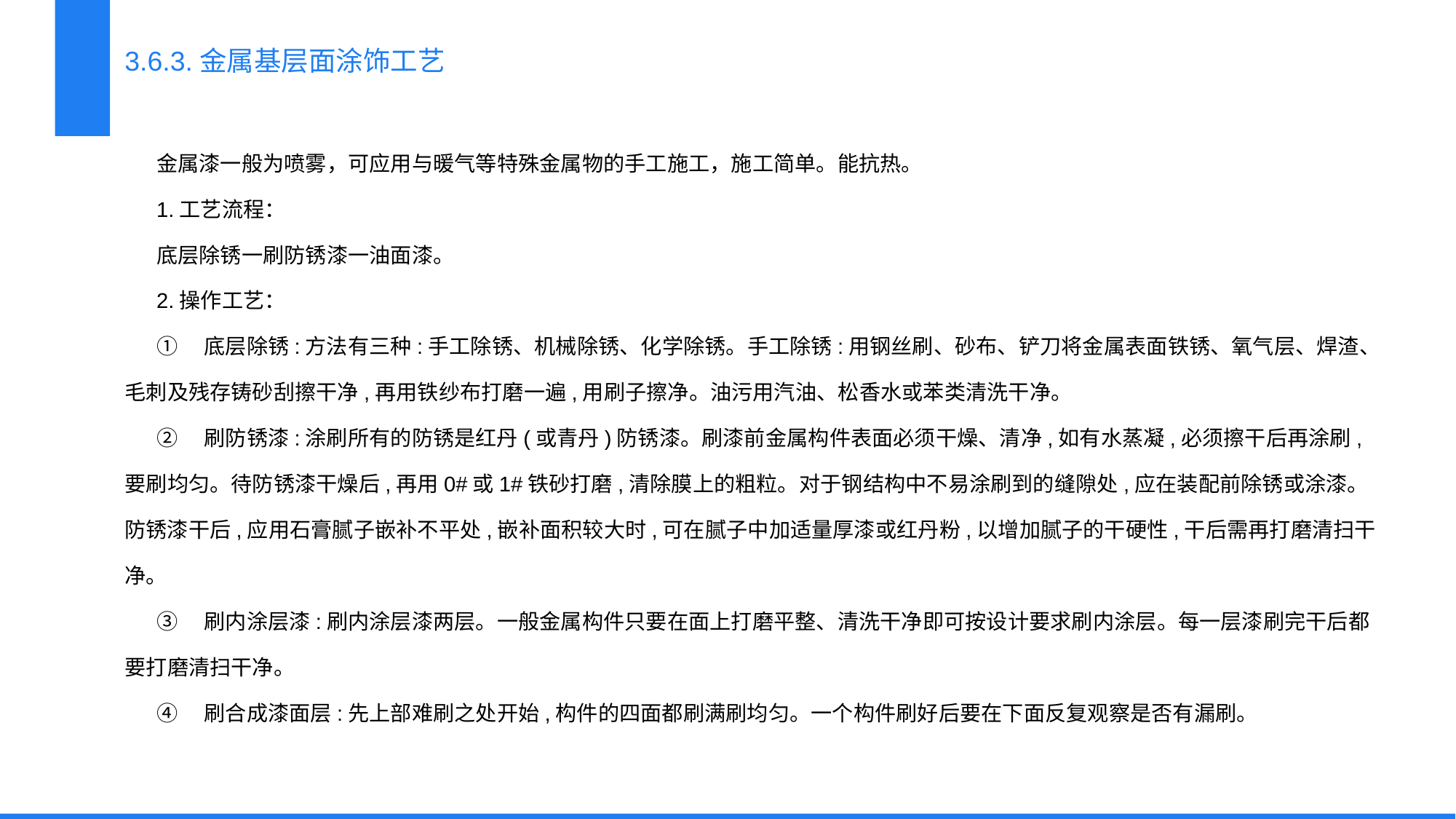

3.6.3.金属基层面涂饰工艺
金属漆一般为喷雾，可应用与暖气等特殊金属物的手工施工，施工简单。能抗热。
1.工艺流程：
底层除锈一刷防锈漆一油面漆。
2.操作工艺：
①　底层除锈:方法有三种:手工除锈、机械除锈、化学除锈。手工除锈:用钢丝刷、砂布、铲刀将金属表面铁锈、氧气层、焊渣、毛刺及残存铸砂刮擦干净,再用铁纱布打磨一遍,用刷子擦净。油污用汽油、松香水或苯类清洗干净。
②　刷防锈漆:涂刷所有的防锈是红丹(或青丹)防锈漆。刷漆前金属构件表面必须干燥、清净,如有水蒸凝,必须擦干后再涂刷,要刷均匀。待防锈漆干燥后,再用0#或1#铁砂打磨,清除膜上的粗粒。对于钢结构中不易涂刷到的缝隙处,应在装配前除锈或涂漆。防锈漆干后,应用石膏腻子嵌补不平处,嵌补面积较大时,可在腻子中加适量厚漆或红丹粉,以增加腻子的干硬性,干后需再打磨清扫干净。
③　刷内涂层漆:刷内涂层漆两层。一般金属构件只要在面上打磨平整、清洗干净即可按设计要求刷内涂层。每一层漆刷完干后都要打磨清扫干净。
④　刷合成漆面层:先上部难刷之处开始,构件的四面都刷满刷均匀。一个构件刷好后要在下面反复观察是否有漏刷。